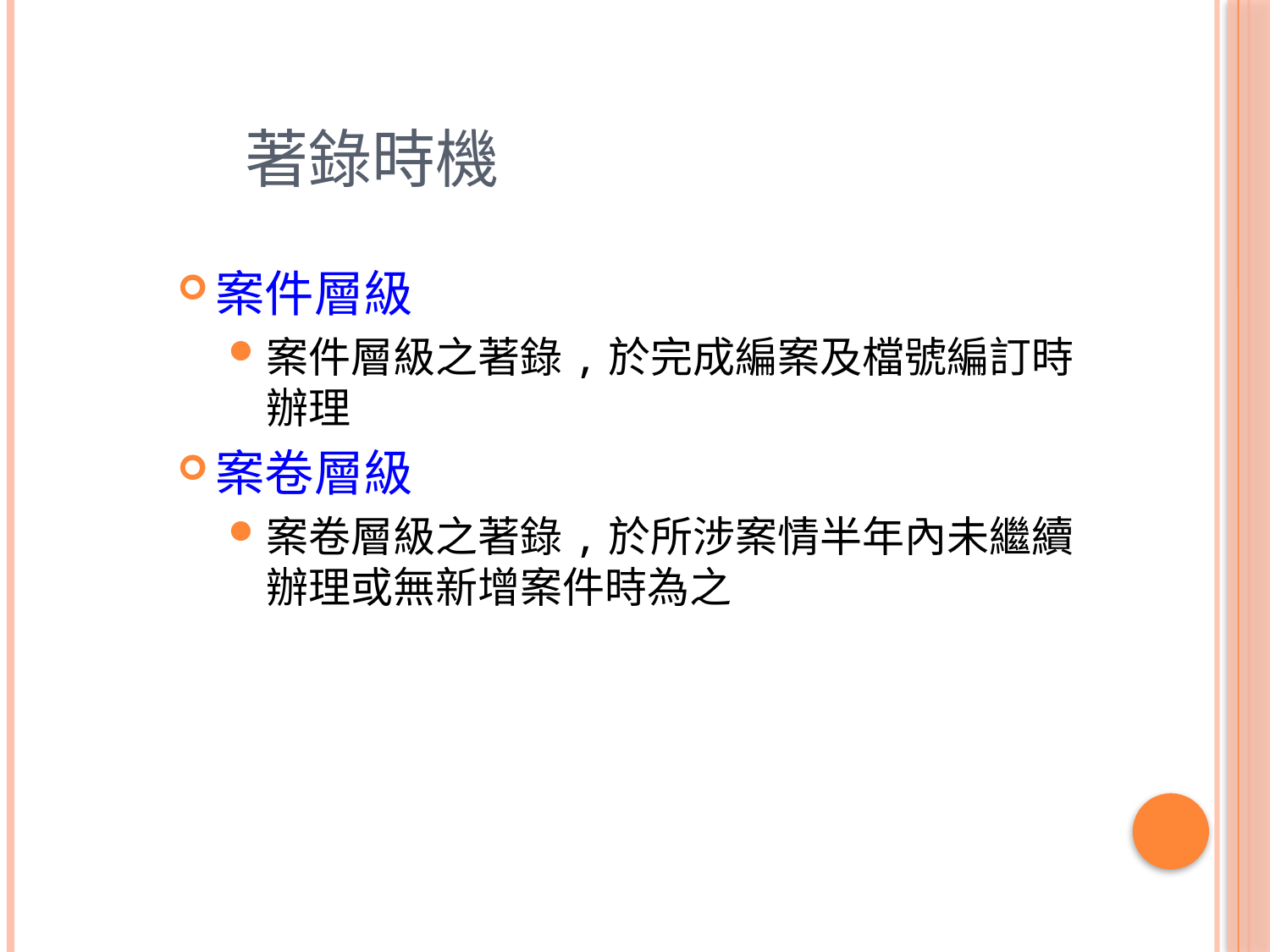

# 著錄時機
案件層級
案件層級之著錄,於完成編案及檔號編訂時辦理
案卷層級
案卷層級之著錄,於所涉案情半年內未繼續辦理或無新增案件時為之